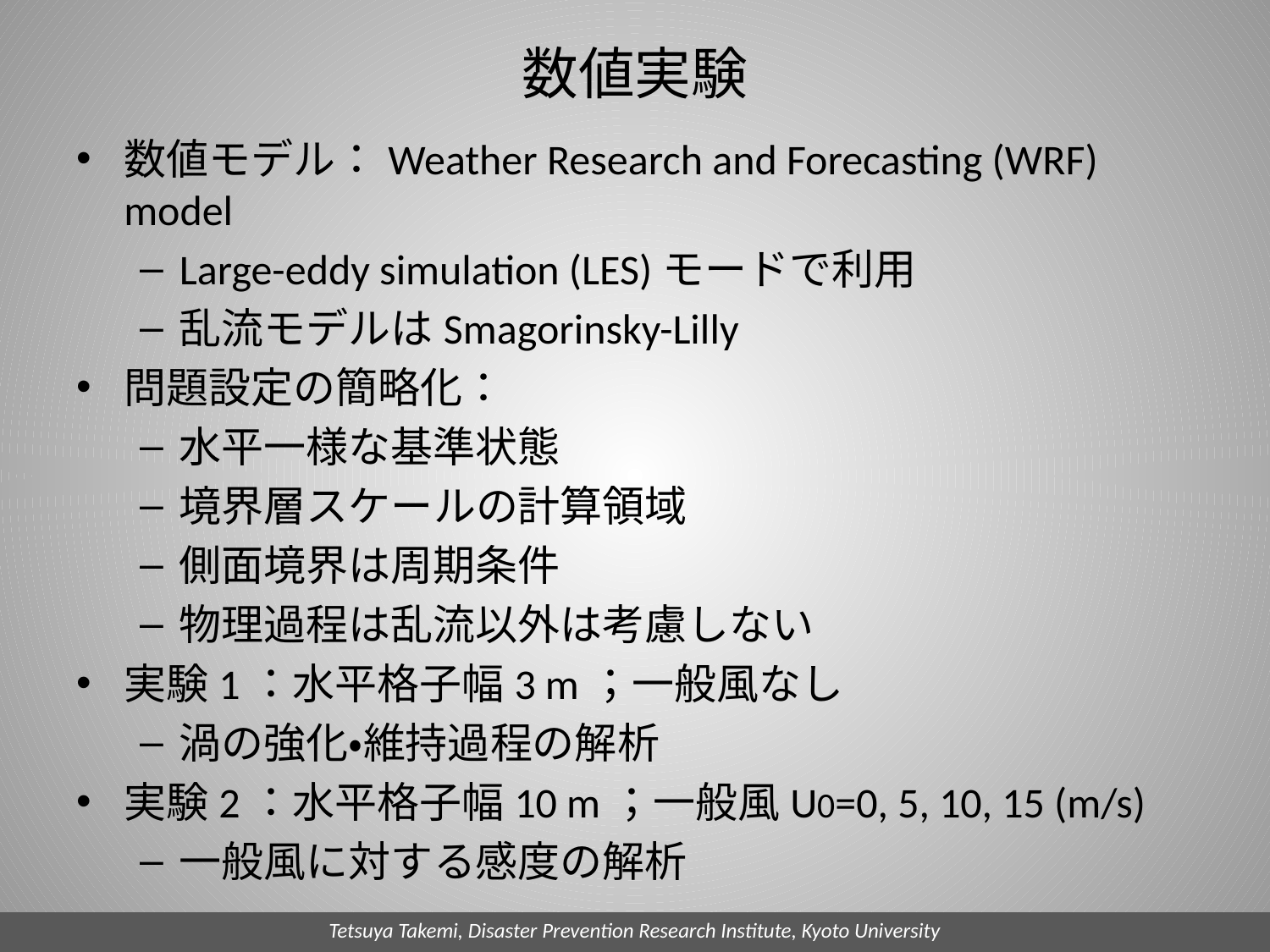

# 数値実験
数値モデル：Weather Research and Forecasting (WRF) model
Large-eddy simulation (LES)モードで利用
乱流モデルはSmagorinsky-Lilly
問題設定の簡略化：
水平一様な基準状態
境界層スケールの計算領域
側面境界は周期条件
物理過程は乱流以外は考慮しない
実験1：水平格子幅3 m；一般風なし
渦の強化・維持過程の解析
実験2：水平格子幅10 m；一般風U0=0, 5, 10, 15 (m/s)
一般風に対する感度の解析
Tetsuya Takemi, Disaster Prevention Research Institute, Kyoto University